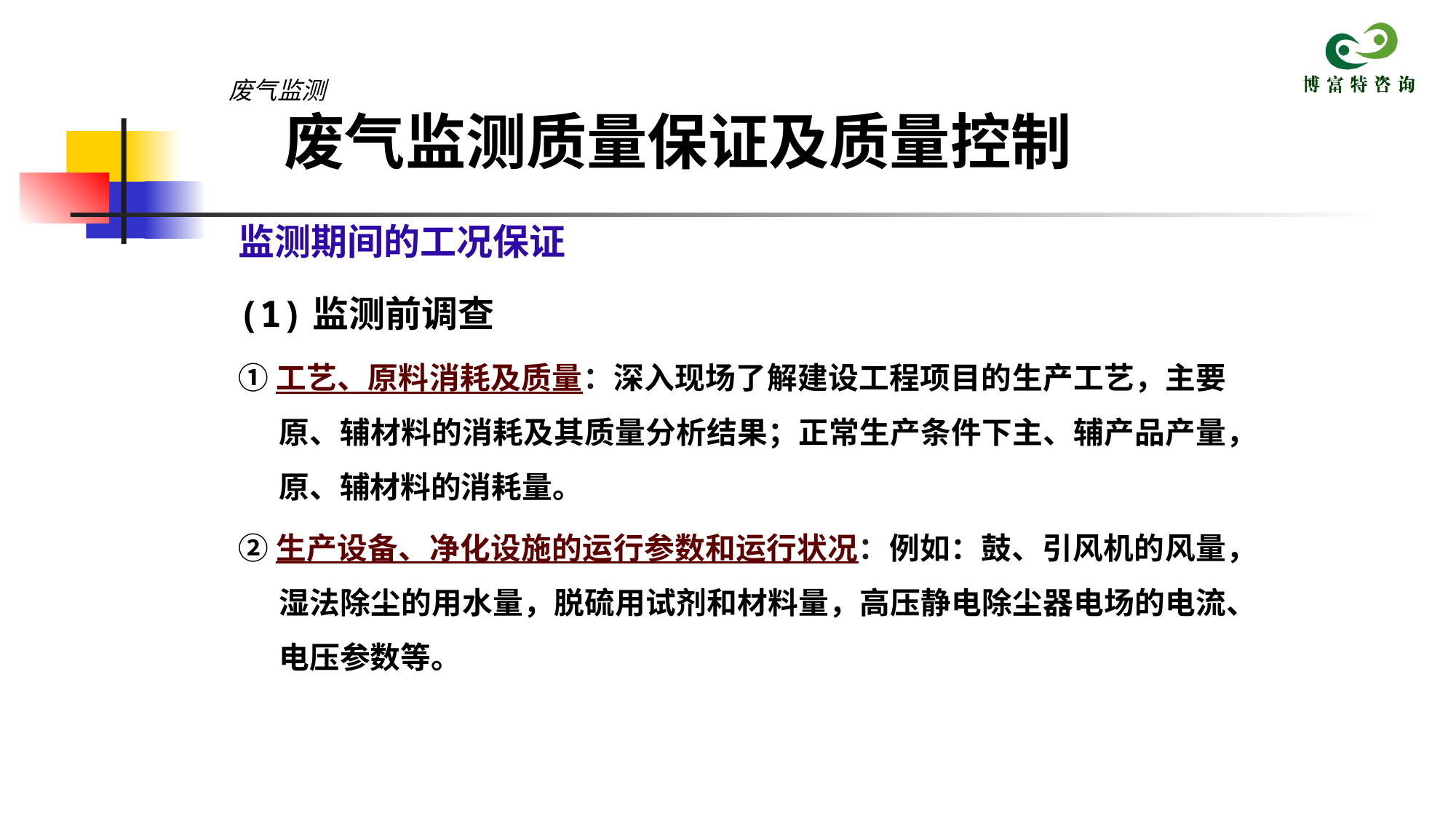

# 废气监测 废气监测质量保证及质量控制
监测期间的工况保证
(1)监测前调查
①工艺、原料消耗及质量：深入现场了解建设工程项目的生产工艺，主要原、辅材料的消耗及其质量分析结果；正常生产条件下主、辅产品产量，原、辅材料的消耗量。
②生产设备、净化设施的运行参数和运行状况：例如：鼓、引风机的风量，湿法除尘的用水量，脱硫用试剂和材料量，高压静电除尘器电场的电流、电压参数等。